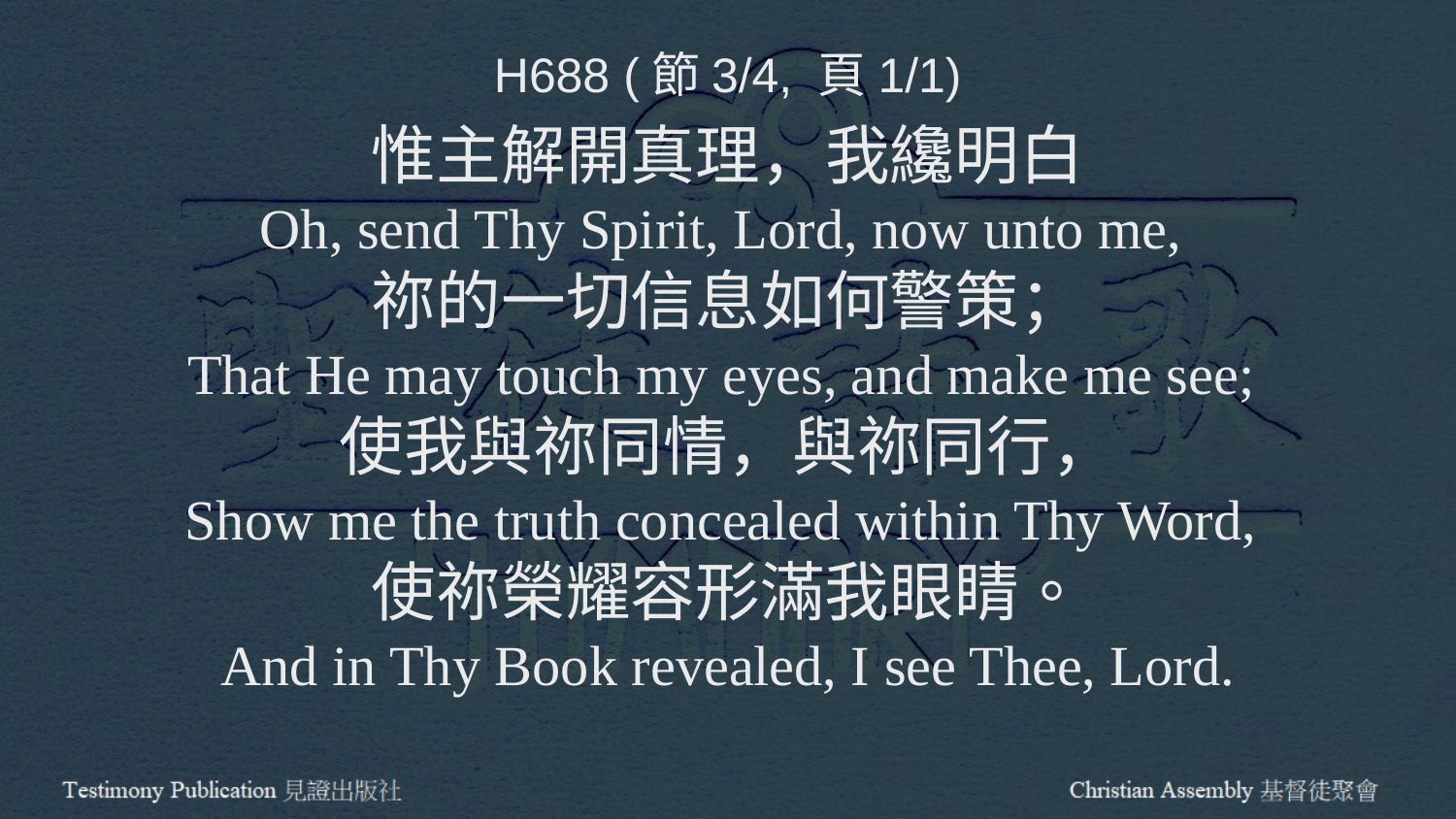

H688 (節3/4, 頁1/1)
惟主解開真理，我纔明白
Oh, send Thy Spirit, Lord, now unto me,
祢的一切信息如何警策；
That He may touch my eyes, and make me see;
使我與祢同情，與祢同行，
Show me the truth concealed within Thy Word,
使祢榮耀容形滿我眼睛。
And in Thy Book revealed, I see Thee, Lord.